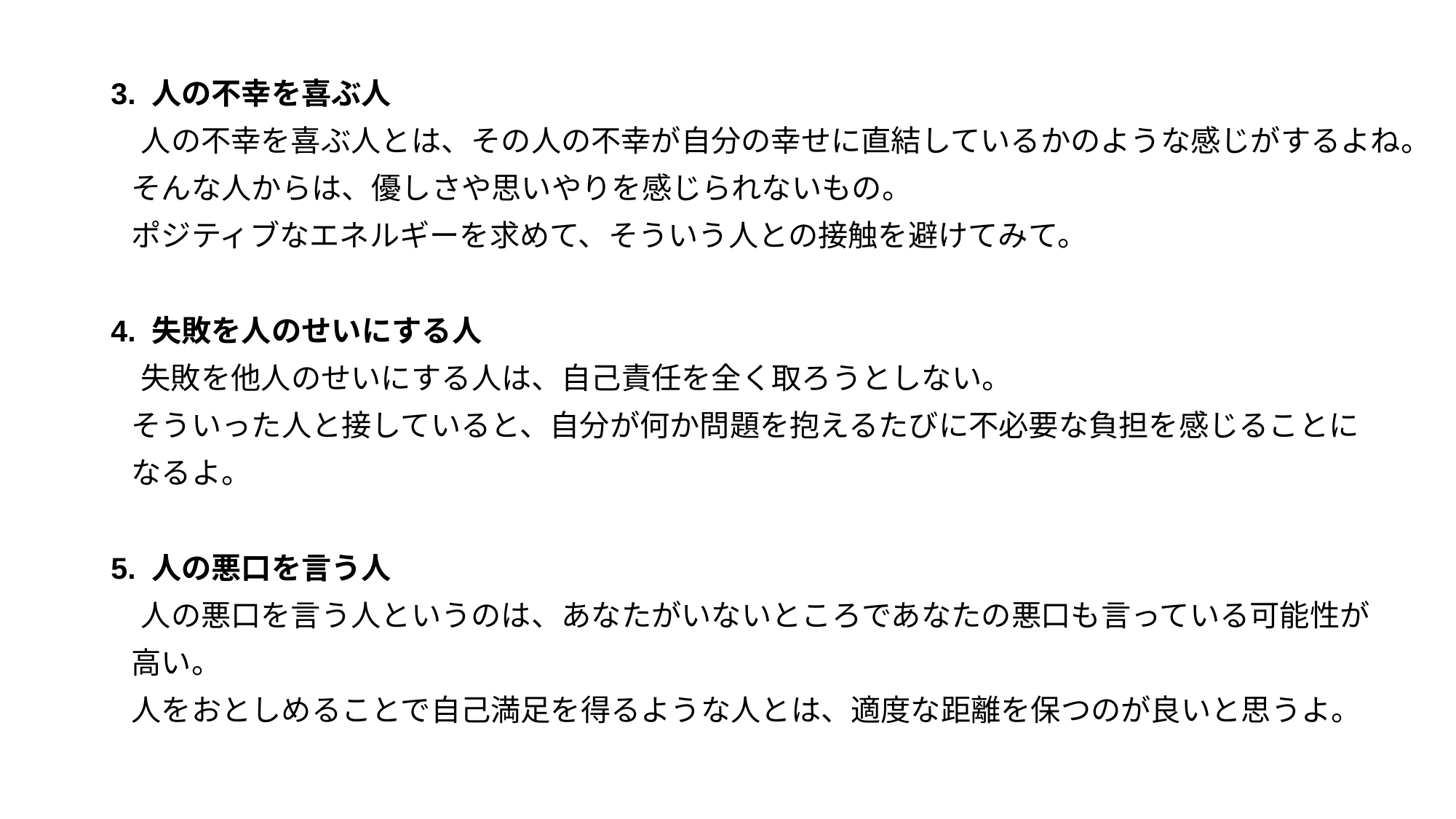

3. 人の不幸を喜ぶ人
　人の不幸を喜ぶ人とは、その人の不幸が自分の幸せに直結しているかのような感じがするよね。
  そんな人からは、優しさや思いやりを感じられないもの。
  ポジティブなエネルギーを求めて、そういう人との接触を避けてみて。

4. 失敗を人のせいにする人
　失敗を他人のせいにする人は、自己責任を全く取ろうとしない。
  そういった人と接していると、自分が何か問題を抱えるたびに不必要な負担を感じることに
  なるよ。

5. 人の悪口を言う人
　人の悪口を言う人というのは、あなたがいないところであなたの悪口も言っている可能性が
  高い。
  人をおとしめることで自己満足を得るような人とは、適度な距離を保つのが良いと思うよ。